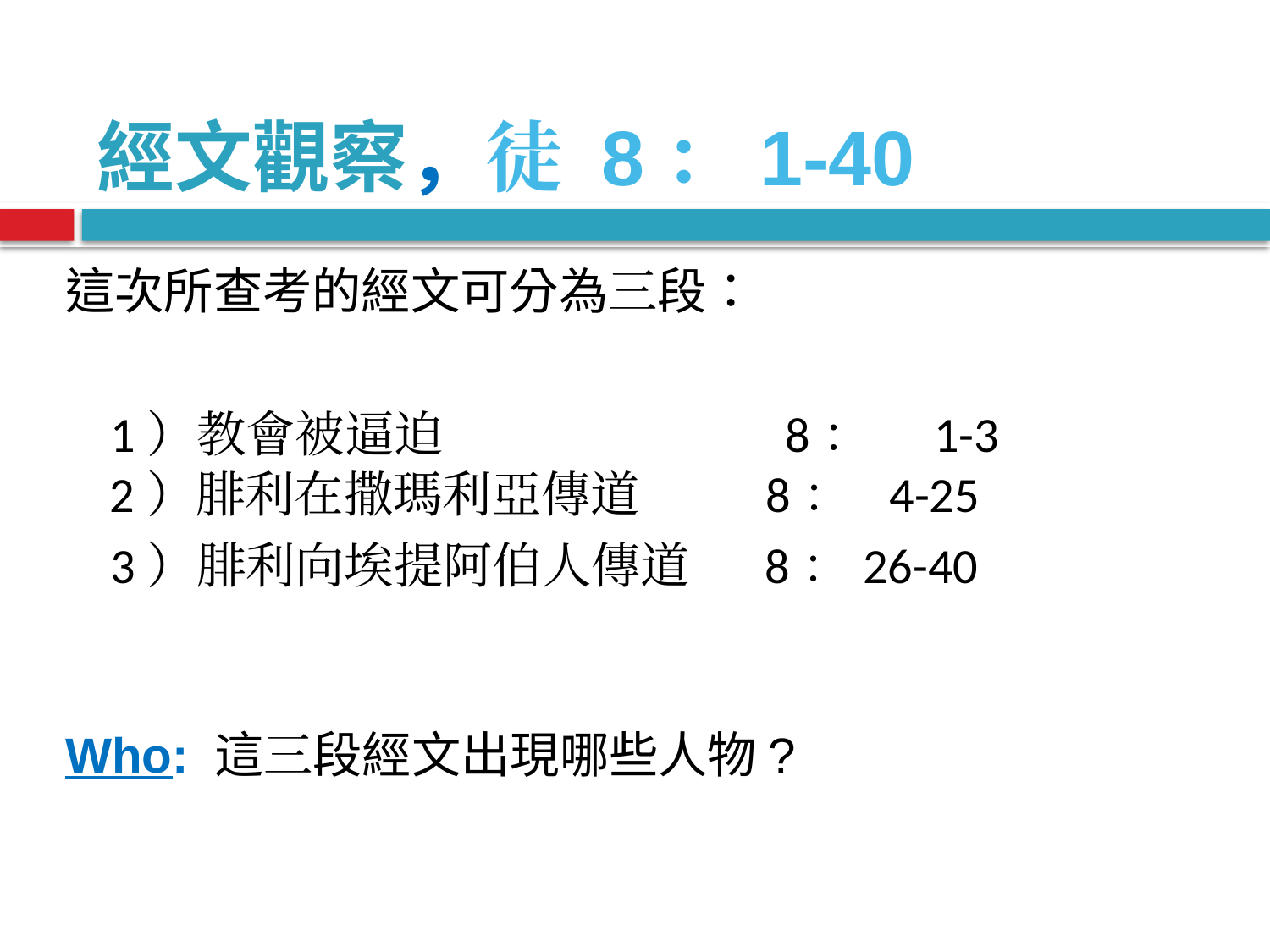

經文觀察，徒 8：1-40
這次所查考的經文可分為三段：

    1）教會被逼迫                          8：    1-3
2）腓利在撒瑪利亞傳道         8：  4-25
    3）腓利向埃提阿伯人傳道     8：26-40
Who: 這三段經文出現哪些人物?